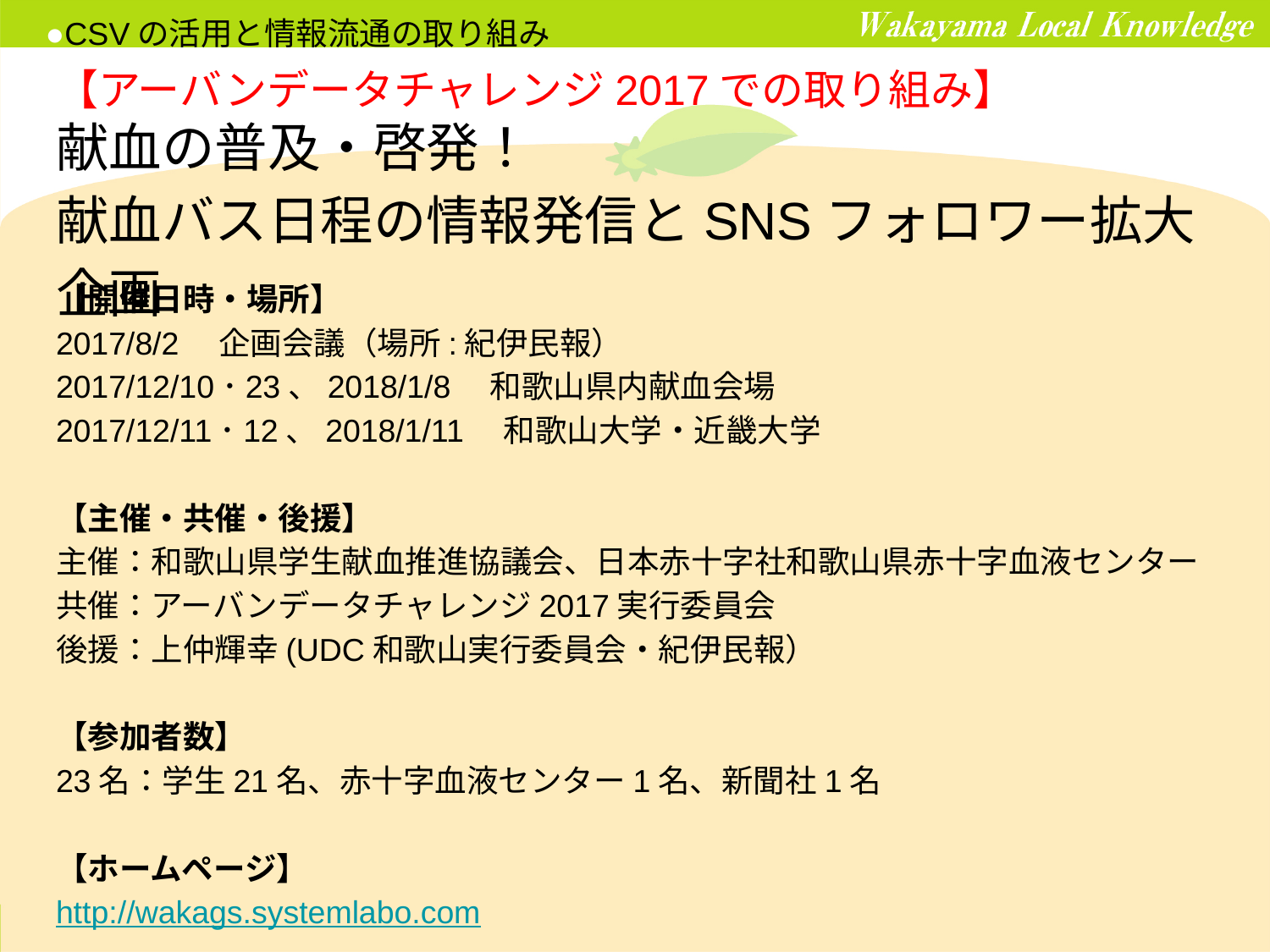

●CSVの活用と情報流通の取り組み
# 【アーバンデータチャレンジ2017での取り組み】 献血の普及・啓発！
献血バス日程の情報発信とSNSフォロワー拡大企画
【開催日時・場所】
2017/8/2　企画会議（場所:紀伊民報）
2017/12/10･23、2018/1/8　和歌山県内献血会場
2017/12/11･12、2018/1/11　和歌山大学・近畿大学

【主催・共催・後援】
主催：和歌山県学生献血推進協議会、日本赤十字社和歌山県赤十字血液センター
共催：アーバンデータチャレンジ2017実行委員会
後援：上仲輝幸(UDC和歌山実行委員会・紀伊民報）

【参加者数】
23名：学生21名、赤十字血液センター1名、新聞社1名

【ホームページ】
http://wakags.systemlabo.com